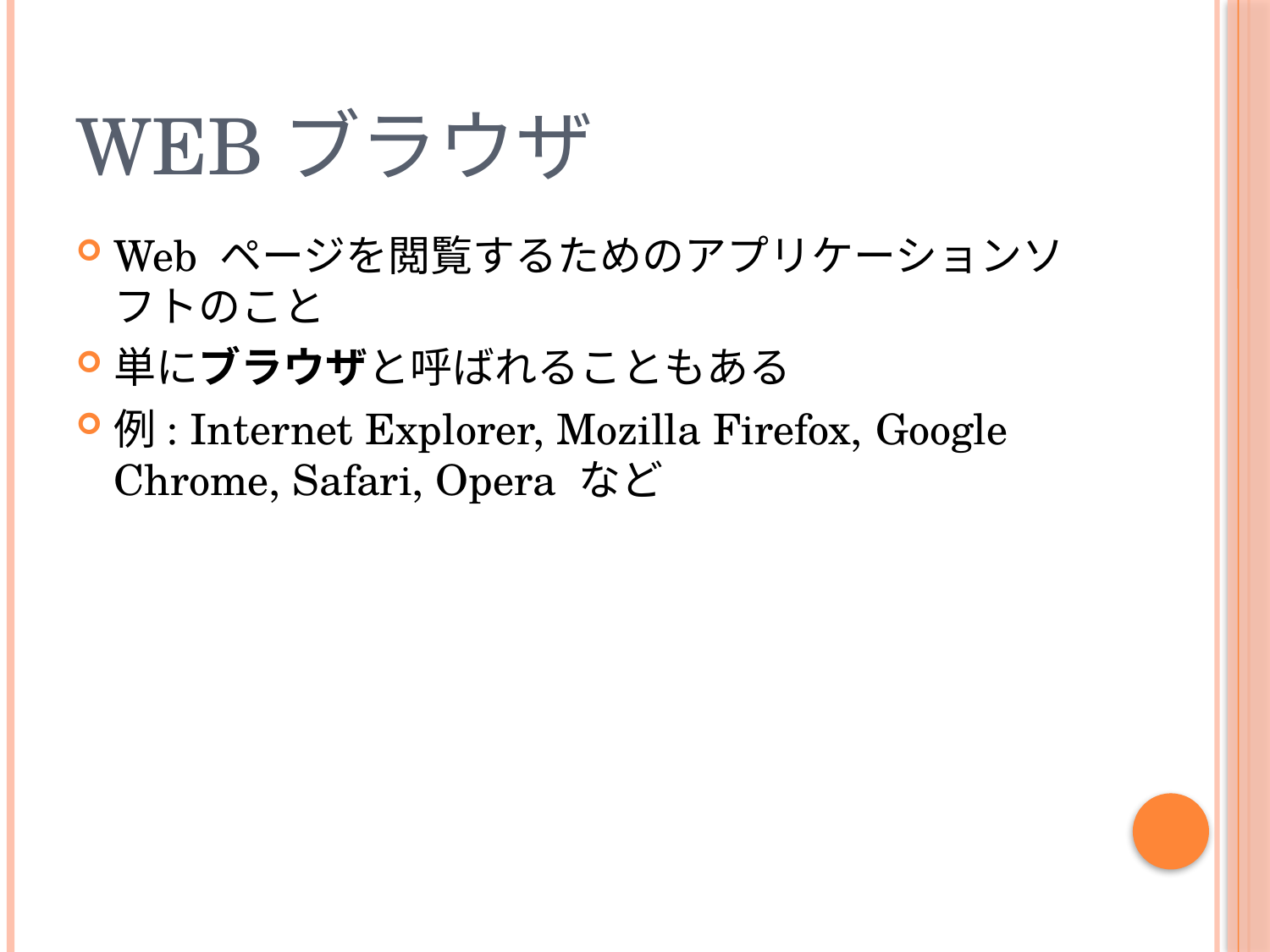

# WEBブラウザ
Web ページを閲覧するためのアプリケーションソフトのこと
単にブラウザと呼ばれることもある
例: Internet Explorer, Mozilla Firefox, 	Google Chrome, Safari, Opera など